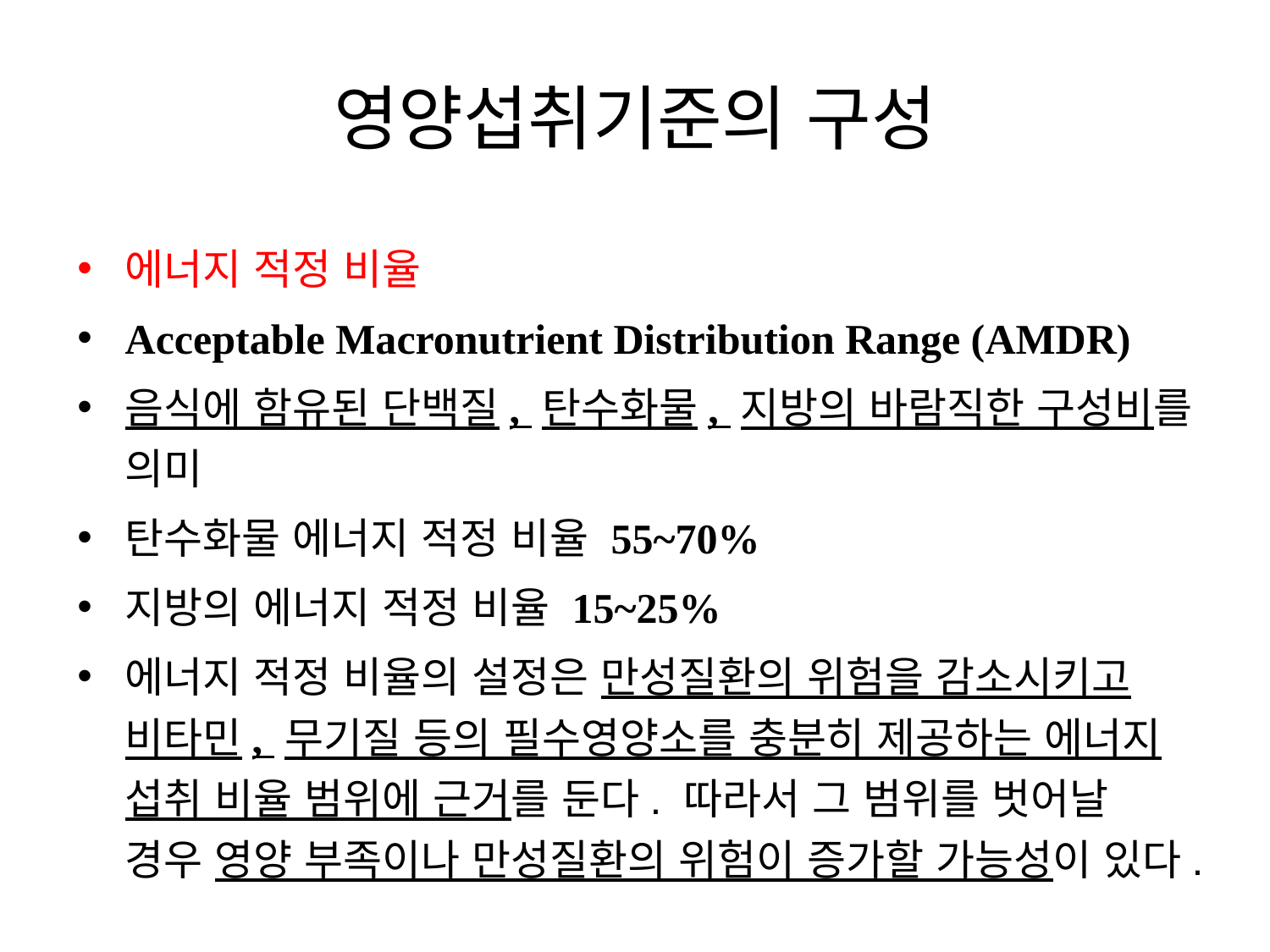

영양섭취기준의 구성
에너지 적정 비율
Acceptable Macronutrient Distribution Range (AMDR)
음식에 함유된 단백질, 탄수화물, 지방의 바람직한 구성비를 의미
탄수화물 에너지 적정 비율 55~70%
지방의 에너지 적정 비율 15~25%
에너지 적정 비율의 설정은 만성질환의 위험을 감소시키고 비타민, 무기질 등의 필수영양소를 충분히 제공하는 에너지 섭취 비율 범위에 근거를 둔다. 따라서 그 범위를 벗어날 경우 영양 부족이나 만성질환의 위험이 증가할 가능성이 있다.